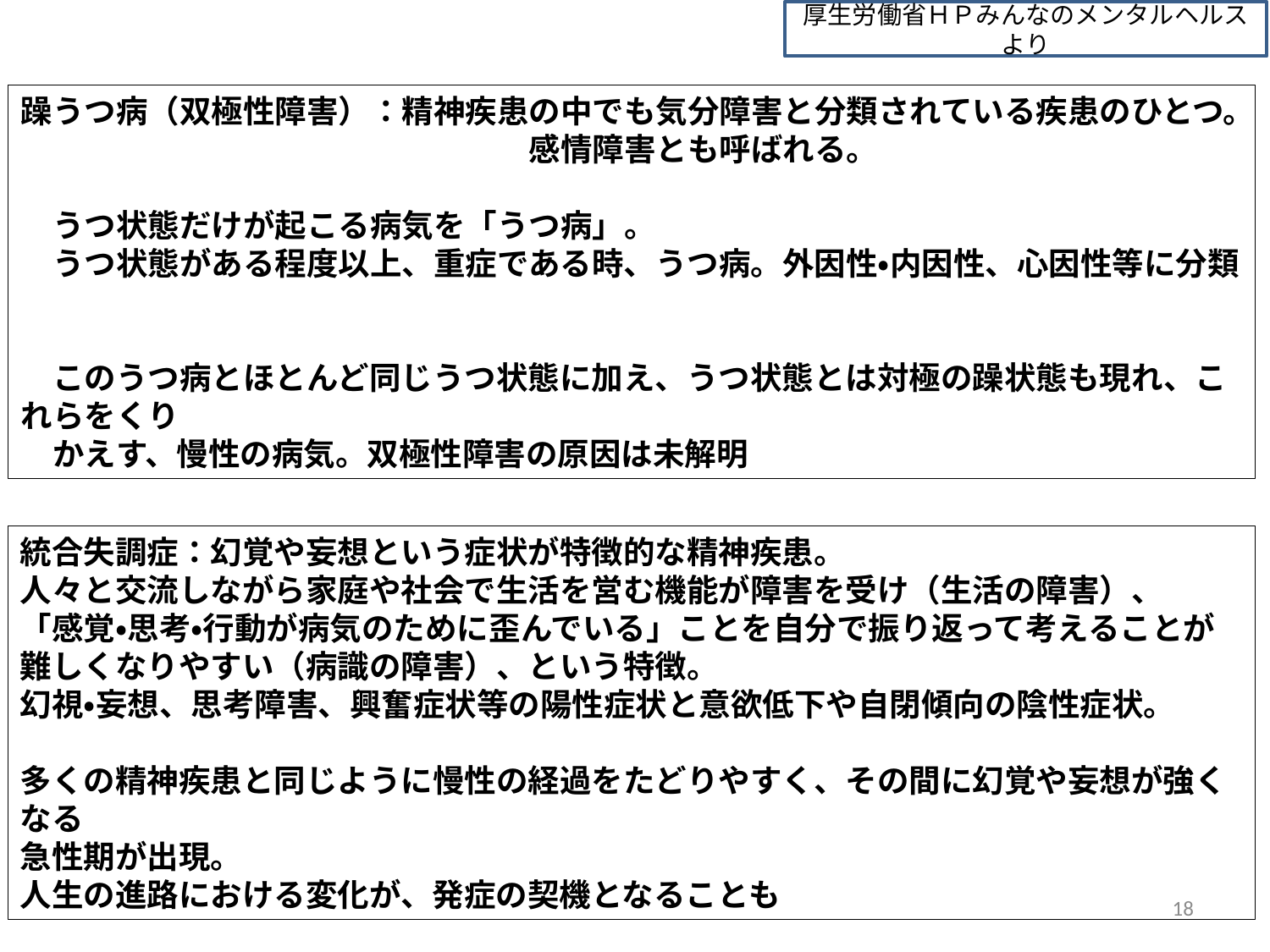

厚生労働省ＨＰみんなのメンタルヘルスより
躁うつ病（双極性障害）：精神疾患の中でも気分障害と分類されている疾患のひとつ。
　　　　　　　　　　　　　　　　感情障害とも呼ばれる。

　うつ状態だけが起こる病気を「うつ病」。
　うつ状態がある程度以上、重症である時、うつ病。外因性・内因性、心因性等に分類

　このうつ病とほとんど同じうつ状態に加え、うつ状態とは対極の躁状態も現れ、これらをくり
　かえす、慢性の病気。双極性障害の原因は未解明
統合失調症：幻覚や妄想という症状が特徴的な精神疾患。
人々と交流しながら家庭や社会で生活を営む機能が障害を受け（生活の障害）、
「感覚・思考・行動が病気のために歪んでいる」ことを自分で振り返って考えることが難しくなりやすい（病識の障害）、という特徴。
幻視・妄想、思考障害、興奮症状等の陽性症状と意欲低下や自閉傾向の陰性症状。

多くの精神疾患と同じように慢性の経過をたどりやすく、その間に幻覚や妄想が強くなる
急性期が出現。
人生の進路における変化が、発症の契機となることも
18